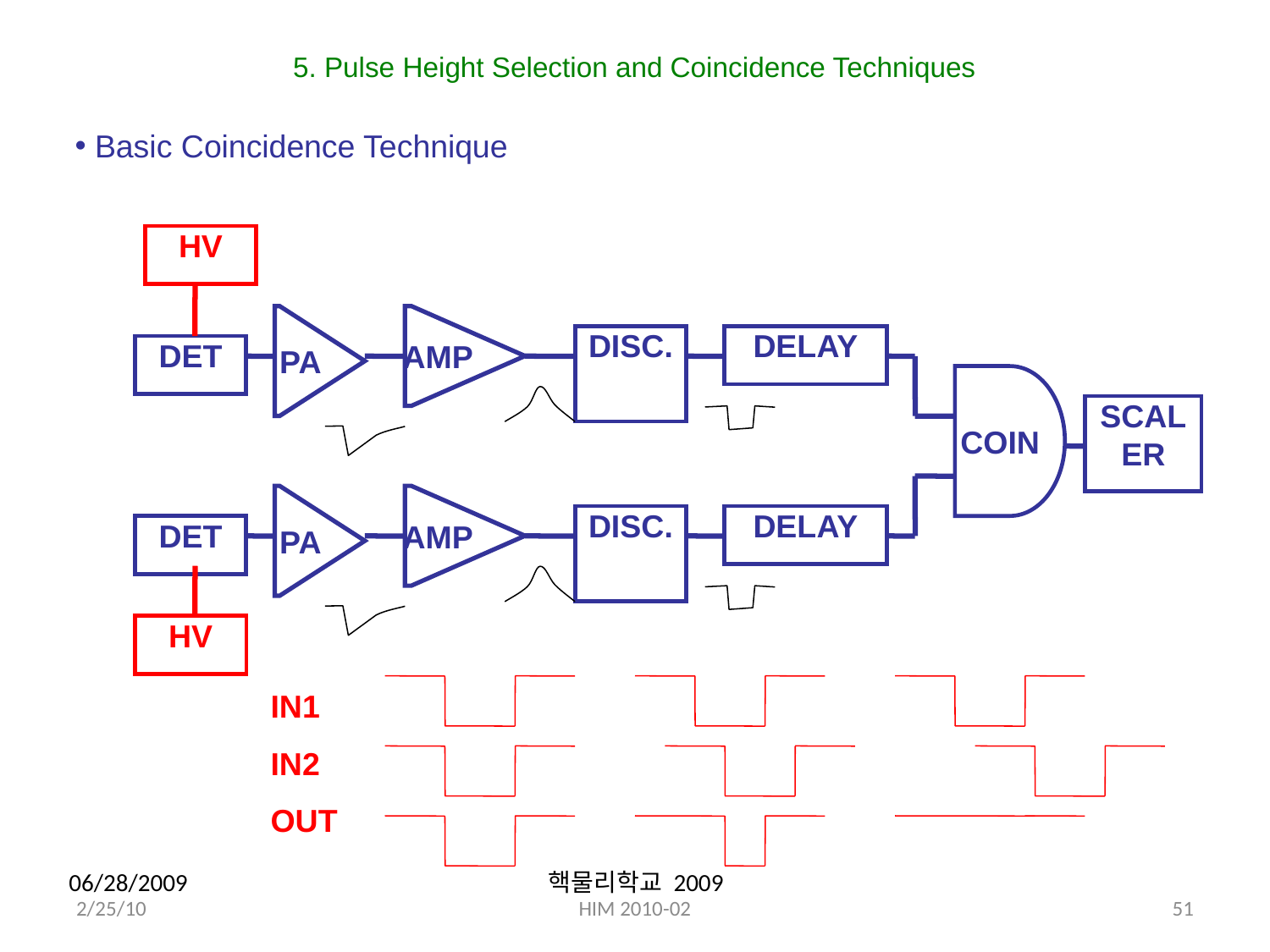

# 5. Pulse Height Selection and Coincidence Techniques
 Basic Coincidence Technique
HV

PA

AMP
DISC.
DELAY
DET

COIN

SCALER

PA

AMP
DISC.
DELAY
DET

HV

IN1
IN2
OUT

06/28/2009
핵물리학교 2009
51
2/25/10
HIM 2010-02